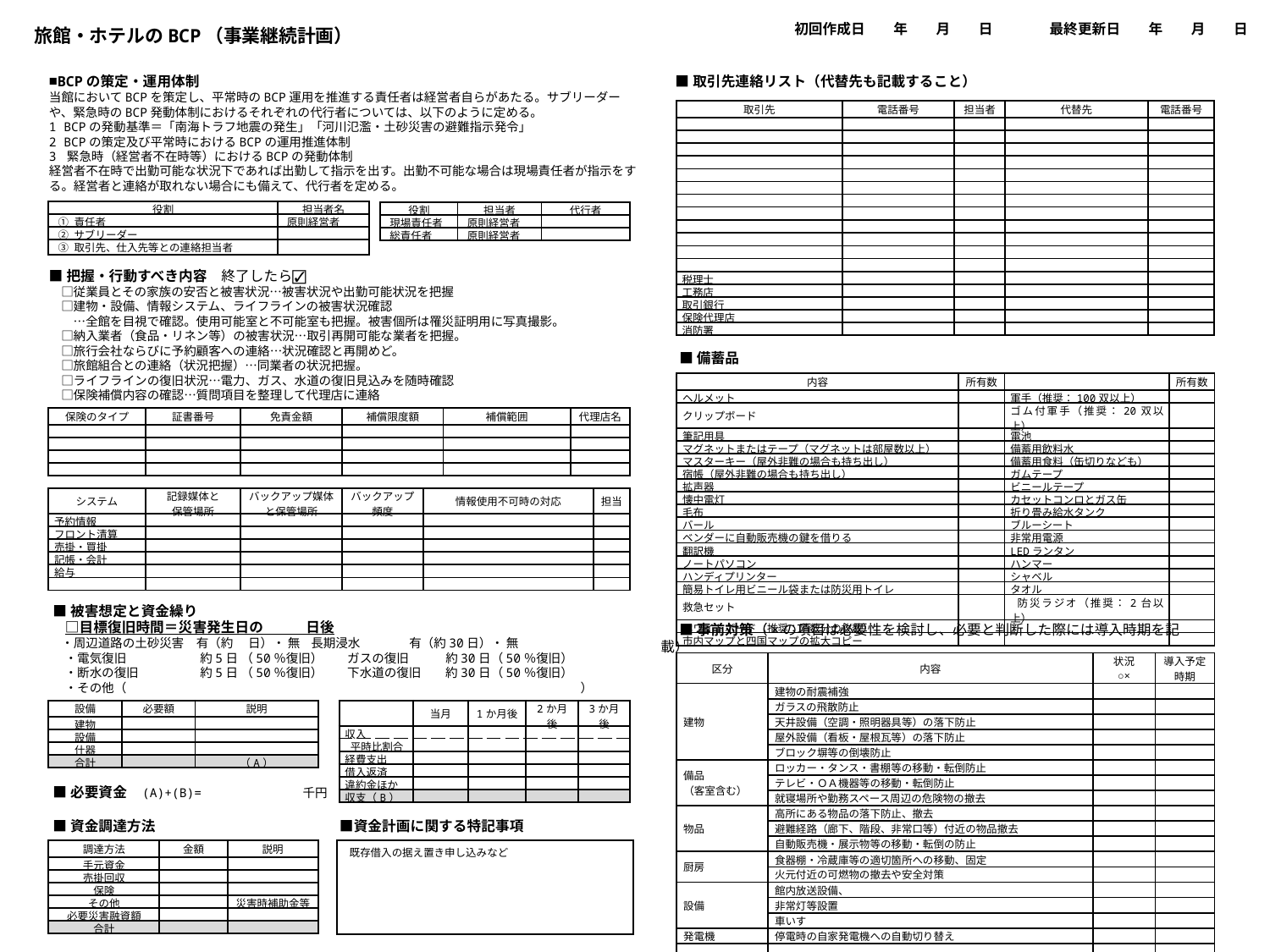

初回作成日　　年　　月　　日　　　　最終更新日　　年　　月　　日
旅館・ホテルのBCP（事業継続計画）
■BCPの策定・運用体制
当館においてBCPを策定し、平常時のBCP運用を推進する責任者は経営者自らがあたる。サブリーダーや、緊急時のBCP発動体制におけるそれぞれの代行者については、以下のように定める。
1 BCPの発動基準＝「南海トラフ地震の発生」「河川氾濫・土砂災害の避難指示発令」
2 BCPの策定及び平常時におけるBCPの運用推進体制
3 緊急時（経営者不在時等）におけるBCPの発動体制
経営者不在時で出勤可能な状況下であれば出勤して指示を出す。出勤不可能な場合は現場責任者が指示をする。経営者と連絡が取れない場合にも備えて、代行者を定める。
■取引先連絡リスト（代替先も記載すること）
| 取引先 | 電話番号 | 担当者 | 代替先 | 電話番号 |
| --- | --- | --- | --- | --- |
|  |  |  |  |  |
|  |  |  |  |  |
|  |  |  |  |  |
|  |  |  |  |  |
|  |  |  |  |  |
|  |  |  |  |  |
|  |  |  |  |  |
|  |  |  |  |  |
|  |  |  |  |  |
|  |  |  |  |  |
|  |  |  |  |  |
|  |  |  |  |  |
| 税理士 |  |  |  |  |
| 工務店 |  |  |  |  |
| 取引銀行 |  |  |  |  |
| 保険代理店 |  |  |  |  |
| 消防署 |  |  |  |  |
| 役割 | 担当者名 |
| --- | --- |
| ① 責任者 | 原則経営者 |
| ② サブリーダー |  |
| ③ 取引先、仕入先等との連絡担当者 |  |
| 役割 | 担当者 | 代行者 |
| --- | --- | --- |
| 現場責任者 | 原則経営者 |  |
| 総責任者 | 原則経営者 |  |
■把握・行動すべき内容　終了したら☑
　□従業員とその家族の安否と被害状況…被害状況や出勤可能状況を把握
　□建物・設備、情報システム、ライフラインの被害状況確認
　　…全館を目視で確認。使用可能室と不可能室も把握。被害個所は罹災証明用に写真撮影。
　□納入業者（食品・リネン等）の被害状況…取引再開可能な業者を把握。
　□旅行会社ならびに予約顧客への連絡…状況確認と再開めど。
　□旅館組合との連絡（状況把握）…同業者の状況把握。
　□ライフラインの復旧状況…電力、ガス、水道の復旧見込みを随時確認
　□保険補償内容の確認…質問項目を整理して代理店に連絡
■備蓄品
| 内容 | 所有数 |  | 所有数 |
| --- | --- | --- | --- |
| ヘルメット |  | 軍手（推奨：100双以上） |  |
| クリップボード |  | ゴム付軍手（推奨：20双以上） |  |
| 筆記用具 |  | 電池 |  |
| マグネットまたはテープ（マグネットは部屋数以上） |  | 備蓄用飲料水 |  |
| マスターキー（屋外非難の場合も持ち出し） |  | 備蓄用食料（缶切りなども） |  |
| 宿帳（屋外非難の場合も持ち出し） |  | ガムテープ |  |
| 拡声器 |  | ビニールテープ |  |
| 懐中電灯 |  | カセットコンロとガス缶 |  |
| 毛布 |  | 折り畳み給水タンク |  |
| バール |  | ブルーシート |  |
| ベンダーに自動販売機の鍵を借りる |  | 非常用電源 |  |
| 翻訳機 |  | LEDランタン |  |
| ノートパソコン |  | ハンマー |  |
| ハンディプリンター |  | シャベル |  |
| 簡易トイレ用ビニール袋または防災用トイレ |  | タオル |  |
| 救急セット |  | 防災ラジオ（推奨：2台以上） |  |
| ホワイトボード（推奨：階数分の枚数） |  |  |  |
| 市内マップと四国マップの拡大コピー |  |  |  |
| 保険のタイプ | 証書番号 | 免責金額 | 補償限度額 | 補償範囲 | 代理店名 |
| --- | --- | --- | --- | --- | --- |
|  |  |  |  |  |  |
|  |  |  |  |  |  |
|  |  |  |  |  |  |
|  |  |  |  |  |  |
| システム | 記録媒体と 保管場所 | バックアップ媒体と保管場所 | バックアップ 頻度 | 情報使用不可時の対応 | 担当 |
| --- | --- | --- | --- | --- | --- |
| 予約情報 |  |  |  |  |  |
| フロント清算 |  |  |  |  |  |
| 売掛・買掛 |  |  |  |  |  |
| 記帳・会計 |  |  |  |  |  |
| 給与 |  |  |  |  |  |
|  |  |  |  |  |  |
■被害想定と資金繰り
　□目標復旧時間＝災害発生日の　　　日後
  ・周辺道路の土砂災害　有（約　 日）・ 無    長期浸水　　　　有（約30日）・ 無
　・電気復旧　　　　　　約5日 （50％復旧）　　ガスの復旧　　　約30日（50％復旧）
　・断水の復旧　　　　　約5日 （50％復旧）　　下水道の復旧　　約30日（50％復旧）
　・その他（　　　　　　　　　　　　　　　　　　　　　　　　　　　　　　　　　　　　　）

■必要資金　(A)+(B)=　　　　　　　　千円

■資金調達方法　　　　　　　　　　　　　■資金計画に関する特記事項
■事前対策（×の項目は必要性を検討し、必要と判断した際には導入時期を記載）
| 区分 | 内容 | 状況 ○× | 導入予定時期 |
| --- | --- | --- | --- |
| 建物 | 建物の耐震補強 |  |  |
|  | ガラスの飛散防止 |  |  |
|  | 天井設備（空調・照明器具等）の落下防止 |  |  |
|  | 屋外設備（看板・屋根瓦等）の落下防止 |  |  |
|  | ブロック塀等の倒壊防止 |  |  |
| 備品 （客室含む） | ロッカー・タンス・書棚等の移動・転倒防止 |  |  |
|  | テレビ・ＯＡ機器等の移動・転倒防止 |  |  |
|  | 就寝場所や勤務スペース周辺の危険物の撤去 |  |  |
| 物品 | 高所にある物品の落下防止、撤去 |  |  |
|  | 避難経路（廊下、階段、非常口等）付近の物品撤去 |  |  |
|  | 自動販売機・展示物等の移動・転倒の防止 |  |  |
| 厨房 | 食器棚・冷蔵庫等の適切箇所への移動、固定 |  |  |
|  | 火元付近の可燃物の撤去や安全対策 |  |  |
| 設備 | 館内放送設備、 |  |  |
|  | 非常灯等設置 |  |  |
|  | 車いす |  |  |
| 発電機 | 停電時の自家発電機への自動切り替え |  |  |
|  |  |  |  |
|  |  |  |  |
|  |  |  |  |
| 設備 | 必要額 | 説明 |
| --- | --- | --- |
| 建物 |  |  |
| 設備 |  |  |
| 什器 |  |  |
| 合計 |  | （A） |
|  | 当月 | 1か月後 | 2か月後 | 3か月後 |
| --- | --- | --- | --- | --- |
| 収入 |  |  |  |  |
| 平時比割合 |  |  |  |  |
| 経費支出 |  |  |  |  |
| 借入返済 |  |  |  |  |
| 違約金ほか |  |  |  |  |
| 収支（B） |  |  |  |  |
| 調達方法 | 金額 | 説明 |
| --- | --- | --- |
| 手元資金 |  |  |
| 売掛回収 |  |  |
| 保険 |  |  |
| その他 |  | 災害時補助金等 |
| 必要災害融資額 |  |  |
| 合計 |  |  |
既存借入の据え置き申し込みなど